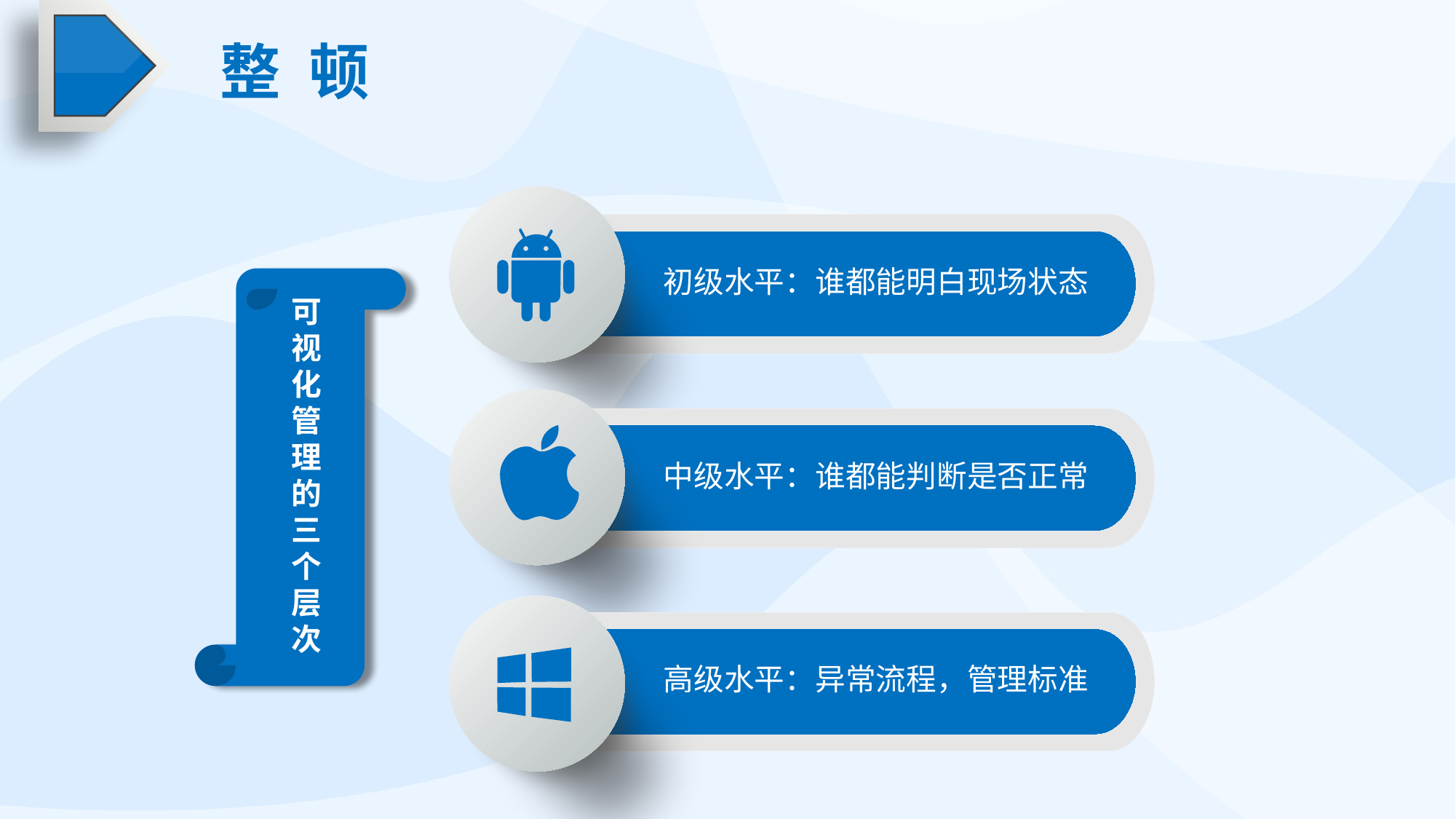

整  顿

初级水平：谁都能明白现场状态

可视化管理的三个层次

中级水平：谁都能判断是否正常

高级水平：异常流程，管理标准